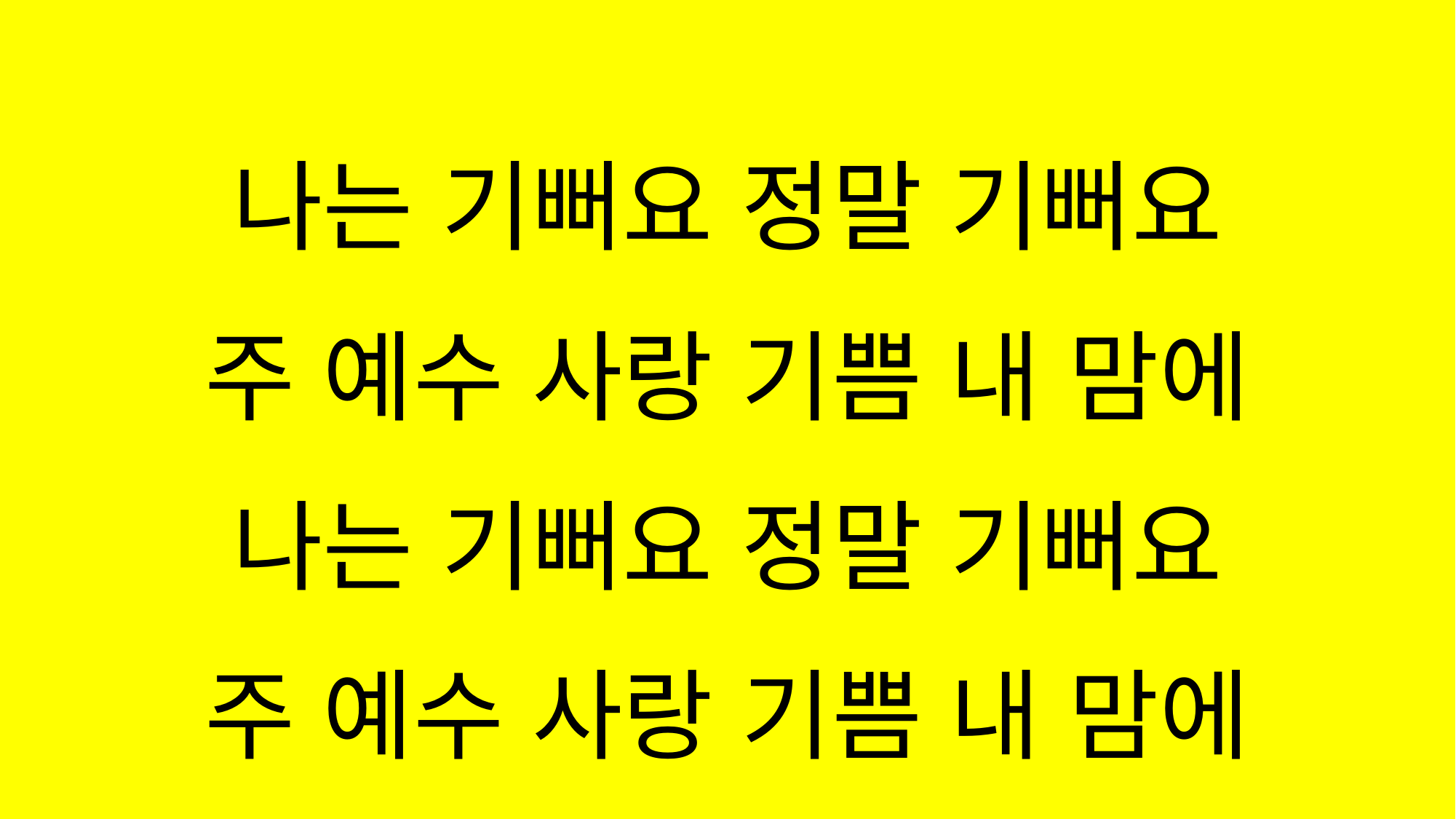

#
나는 기뻐요 정말 기뻐요

주 예수 사랑 기쁨 내 맘에

나는 기뻐요 정말 기뻐요

주 예수 사랑 기쁨 내 맘에